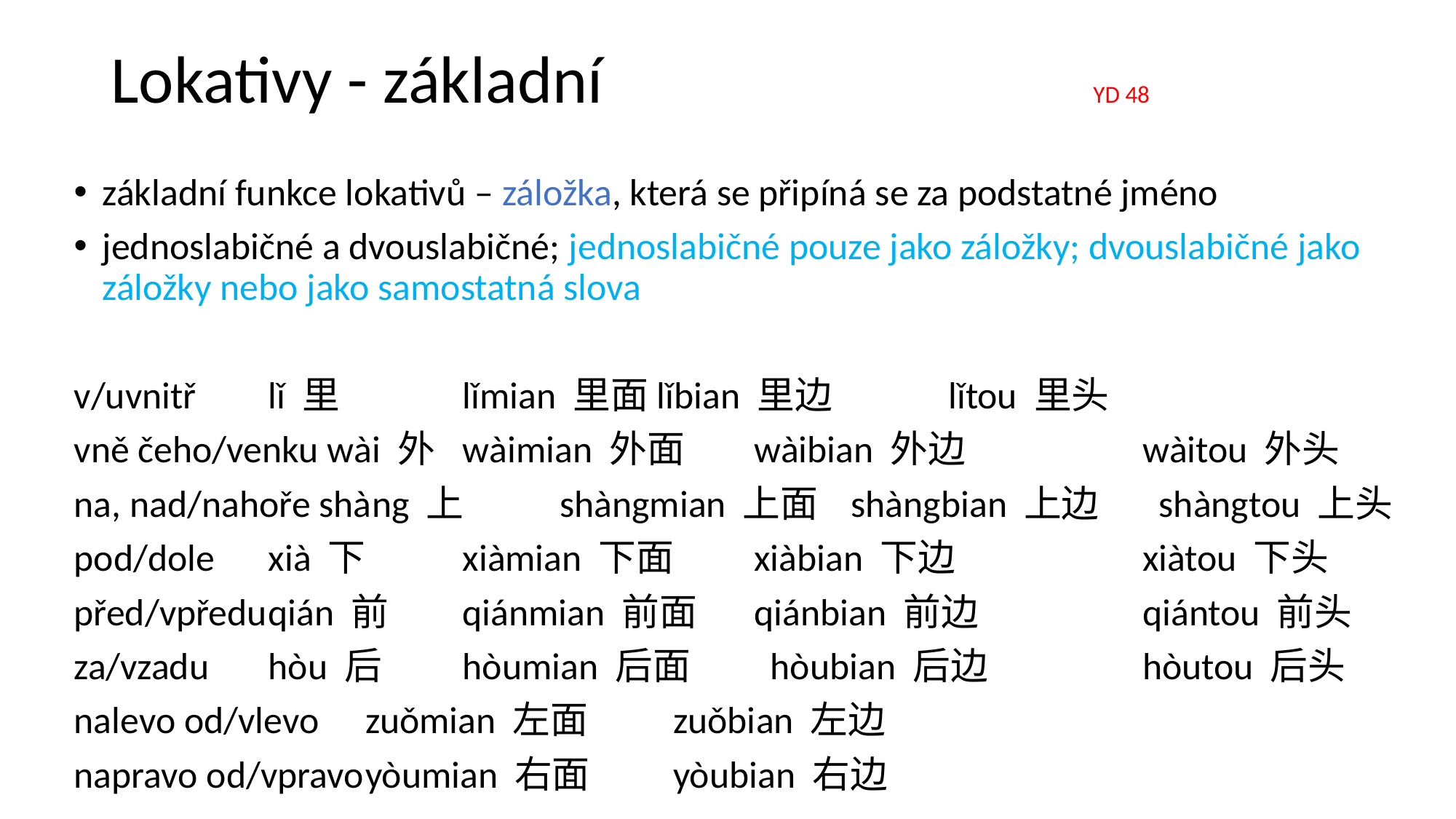

# Lokativy - základní  					YD 48
základní funkce lokativů – záložka, která se připíná se za podstatné jméno
jednoslabičné a dvouslabičné; jednoslabičné pouze jako záložky; dvouslabičné jako záložky nebo jako samostatná slova

v/uvnitř 	lǐ 里	 	lǐmian 里面		lǐbian 里边	 	lǐtou 里头
vně čeho/venku wài 外	wàimian 外面		wàibian 外边	 	wàitou 外头
na, nad/nahoře shàng 上	shàngmian 上面	shàngbian 上边	 shàngtou 上头
pod/dole 	xià 下		xiàmian 下面		xiàbian 下边		xiàtou 下头
před/vpředu	qián 前		qiánmian 前面	qiánbian 前边		qiántou 前头
za/vzadu 	hòu 后		hòumian 后面		 hòubian 后边		hòutou 后头
nalevo od/vlevo		zuǒmian 左面		 zuǒbian 左边
napravo od/vpravo		yòumian 右面		 yòubian 右边